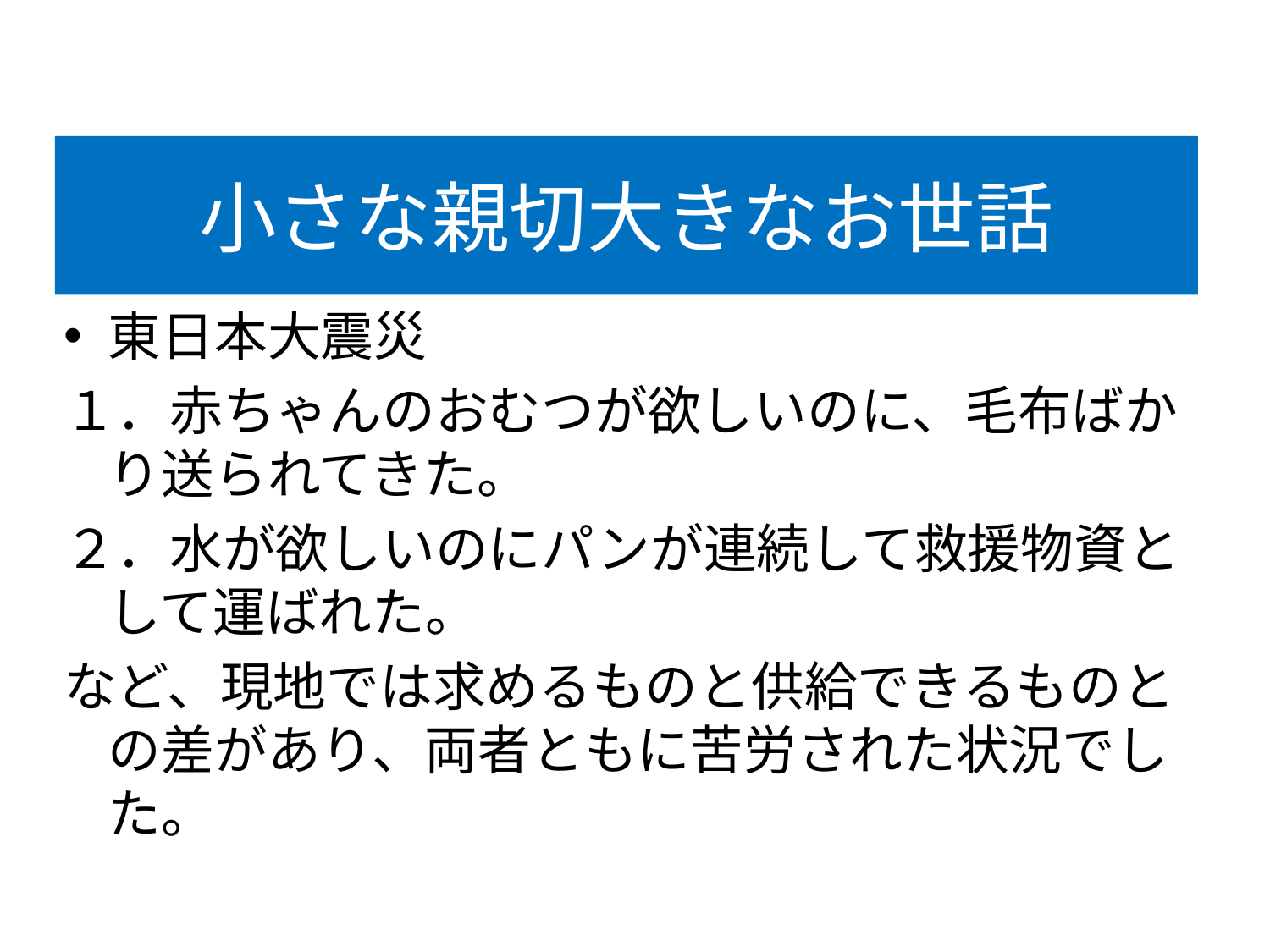

# 小さな親切大きなお世話
東日本大震災
１．赤ちゃんのおむつが欲しいのに、毛布ばかり送られてきた。
２．水が欲しいのにパンが連続して救援物資として運ばれた。
など、現地では求めるものと供給できるものとの差があり、両者ともに苦労された状況でした。